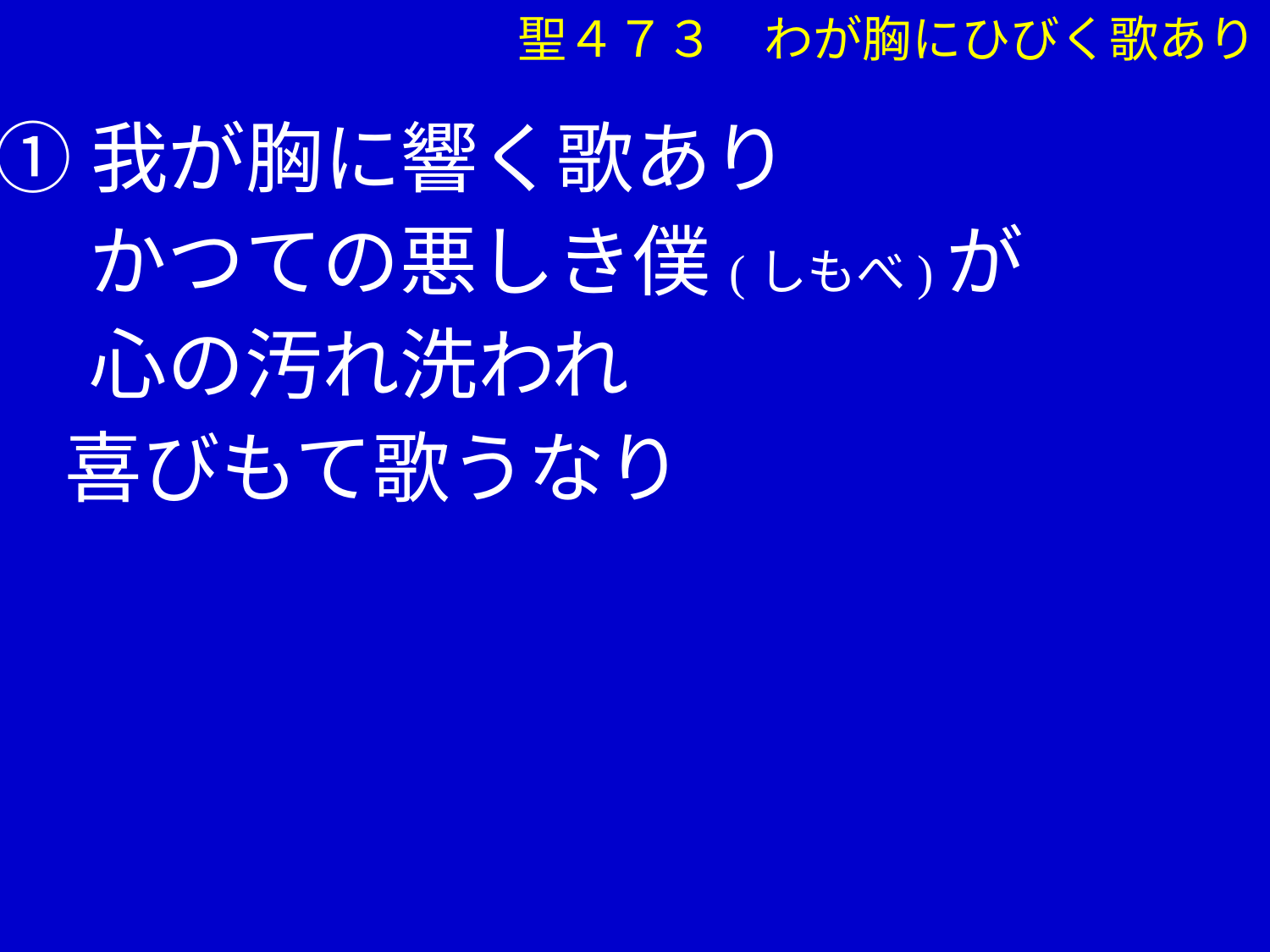

聖４７３　わが胸にひびく歌あり
①我が胸に響く歌あり
　 かつての悪しき僕(しもべ)が
　 心の汚れ洗われ
   喜びもて歌うなり